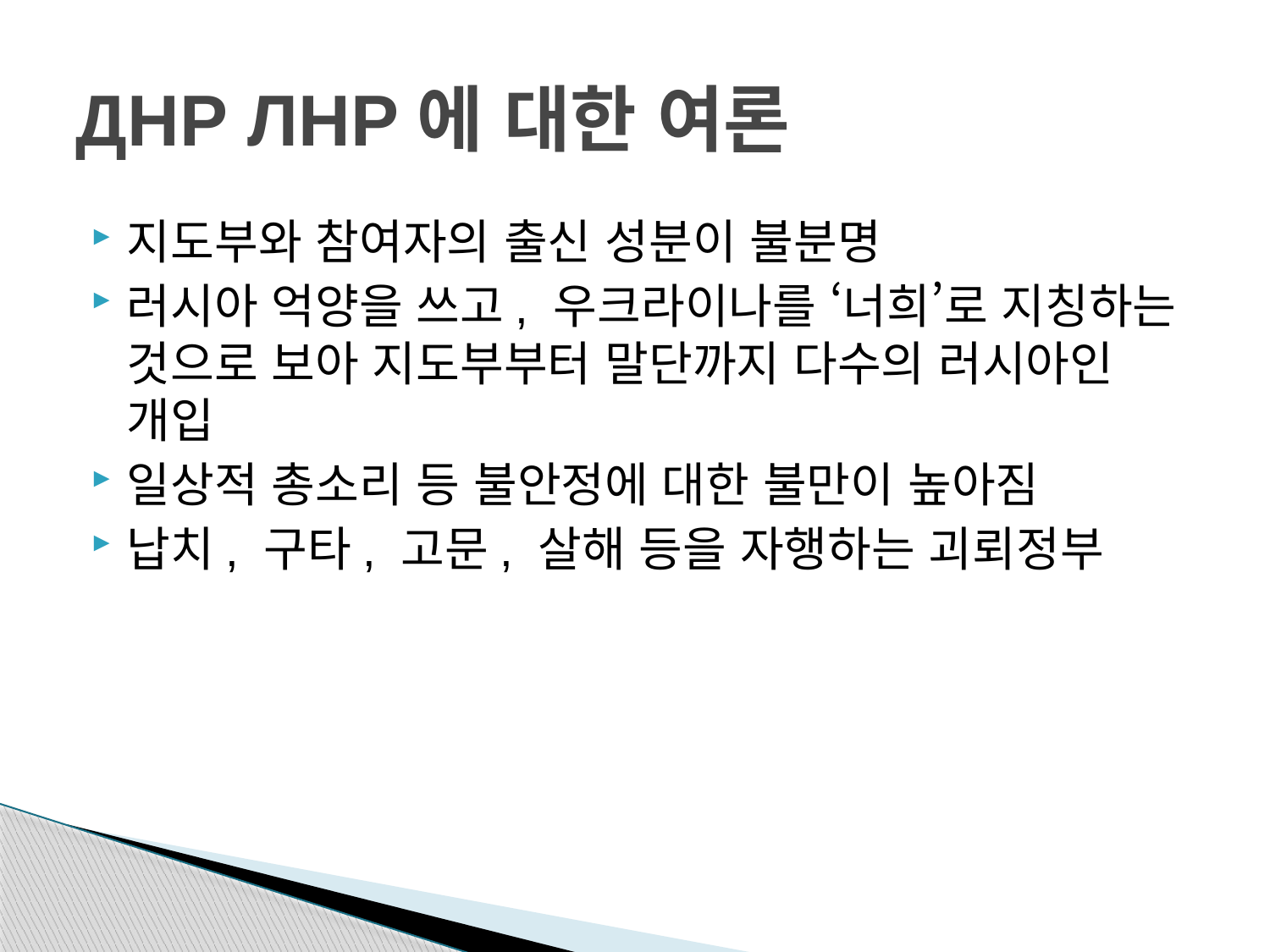

# ДНР ЛНР에 대한 여론
지도부와 참여자의 출신 성분이 불분명
러시아 억양을 쓰고, 우크라이나를 ‘너희’로 지칭하는 것으로 보아 지도부부터 말단까지 다수의 러시아인 개입
일상적 총소리 등 불안정에 대한 불만이 높아짐
납치, 구타, 고문, 살해 등을 자행하는 괴뢰정부